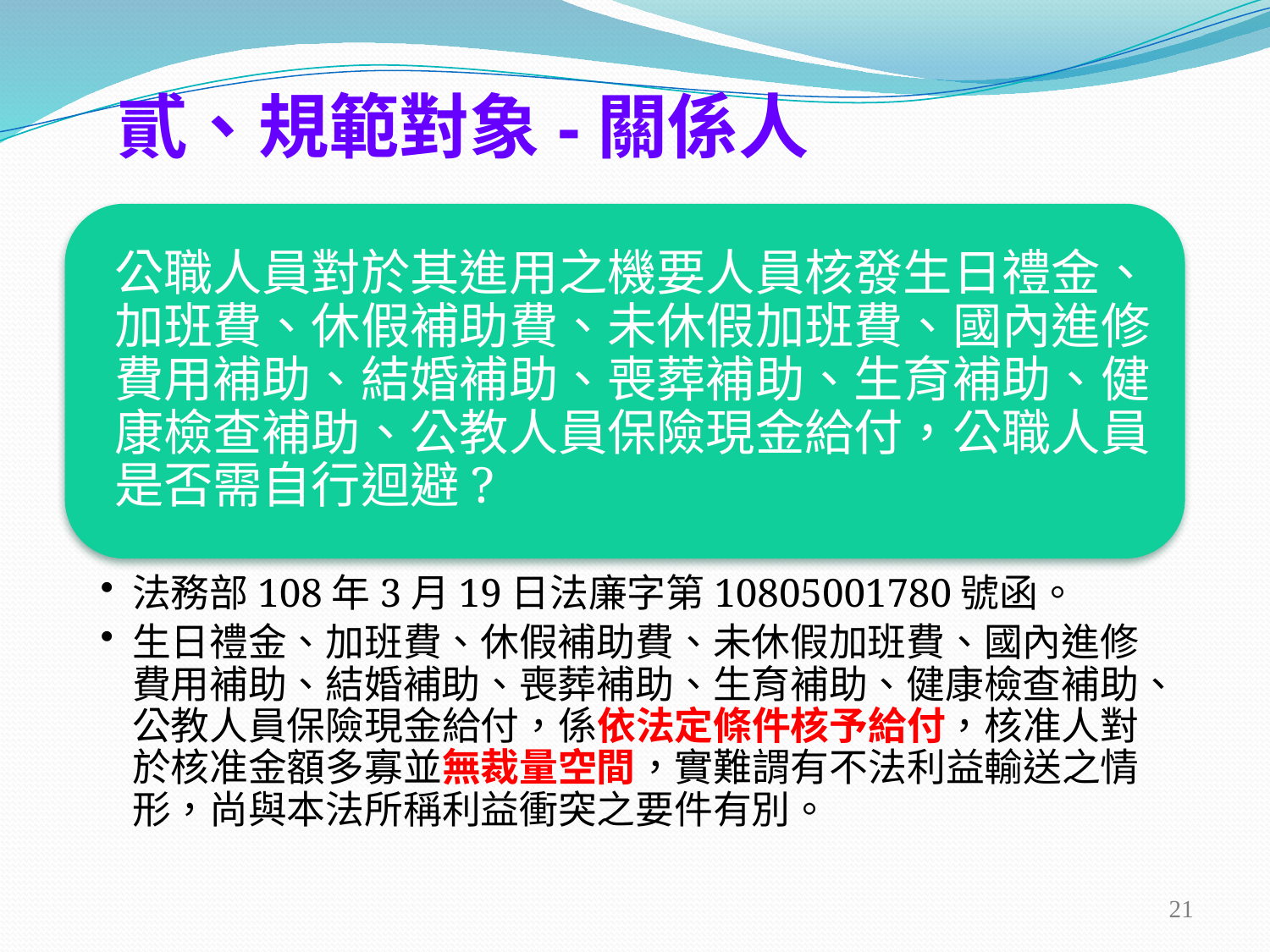

貳、規範對象-關係人
公職人員對於其進用之機要人員核發生日禮金、加班費、休假補助費、未休假加班費、國內進修費用補助、結婚補助、喪葬補助、生育補助、健康檢查補助、公教人員保險現金給付，公職人員是否需自行迴避?
法務部108年3月19日法廉字第10805001780號函。
生日禮金、加班費、休假補助費、未休假加班費、國內進修費用補助、結婚補助、喪葬補助、生育補助、健康檢查補助、公教人員保險現金給付，係依法定條件核予給付，核准人對於核准金額多寡並無裁量空間，實難謂有不法利益輸送之情形，尚與本法所稱利益衝突之要件有別。
21